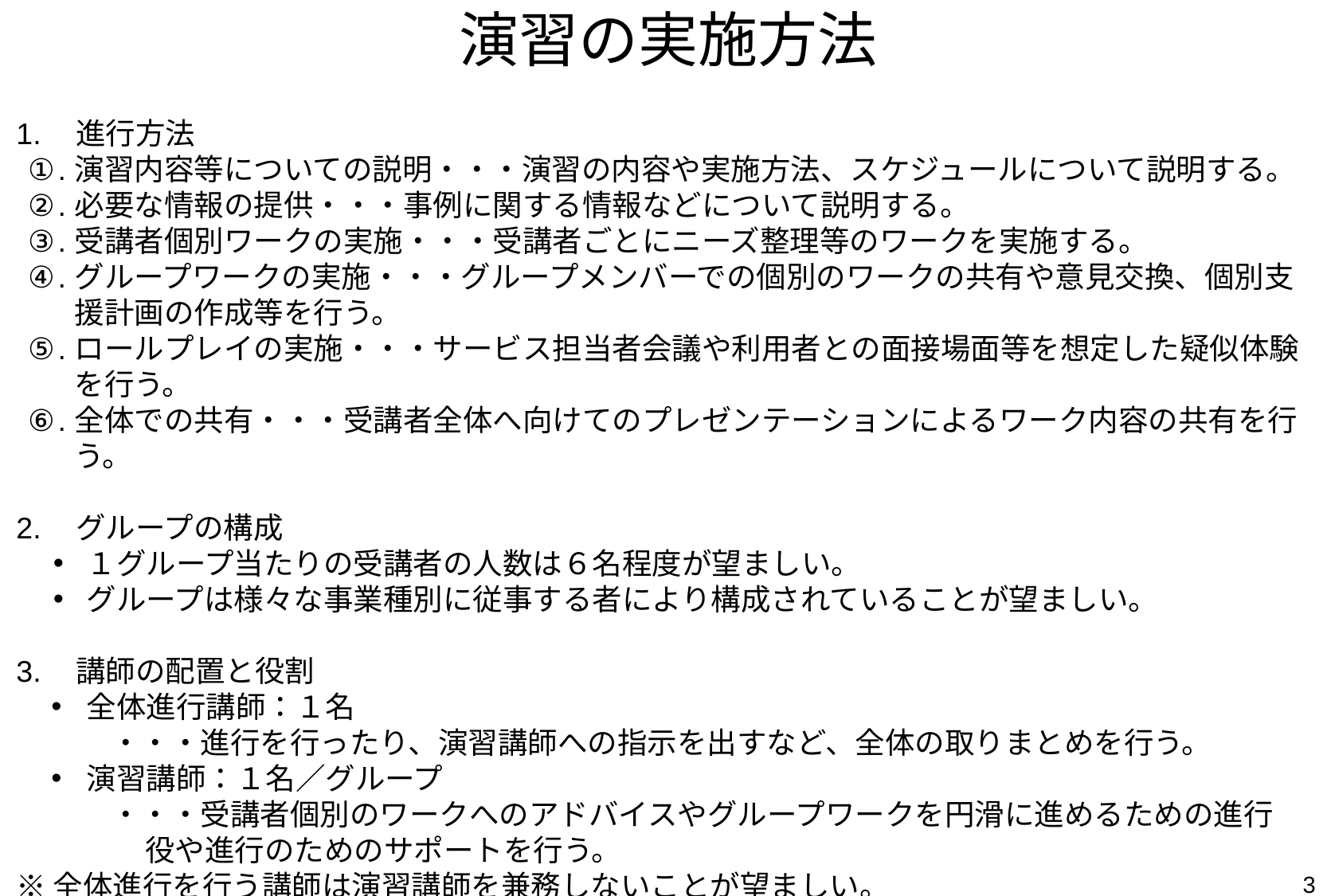

演習の実施方法
進行方法
演習内容等についての説明・・・演習の内容や実施方法、スケジュールについて説明する。
必要な情報の提供・・・事例に関する情報などについて説明する。
受講者個別ワークの実施・・・受講者ごとにニーズ整理等のワークを実施する。
グループワークの実施・・・グループメンバーでの個別のワークの共有や意見交換、個別支援計画の作成等を行う。
ロールプレイの実施・・・サービス担当者会議や利用者との面接場面等を想定した疑似体験を行う。
全体での共有・・・受講者全体へ向けてのプレゼンテーションによるワーク内容の共有を行う。

グループの構成
１グループ当たりの受講者の人数は６名程度が望ましい。
グループは様々な事業種別に従事する者により構成されていることが望ましい。

講師の配置と役割
全体進行講師：１名
　　・・・進行を行ったり、演習講師への指示を出すなど、全体の取りまとめを行う。
演習講師：１名／グループ
　　・・・受講者個別のワークへのアドバイスやグループワークを円滑に進めるための進行役や進行のためのサポートを行う。
※全体進行を行う講師は演習講師を兼務しないことが望ましい。
3